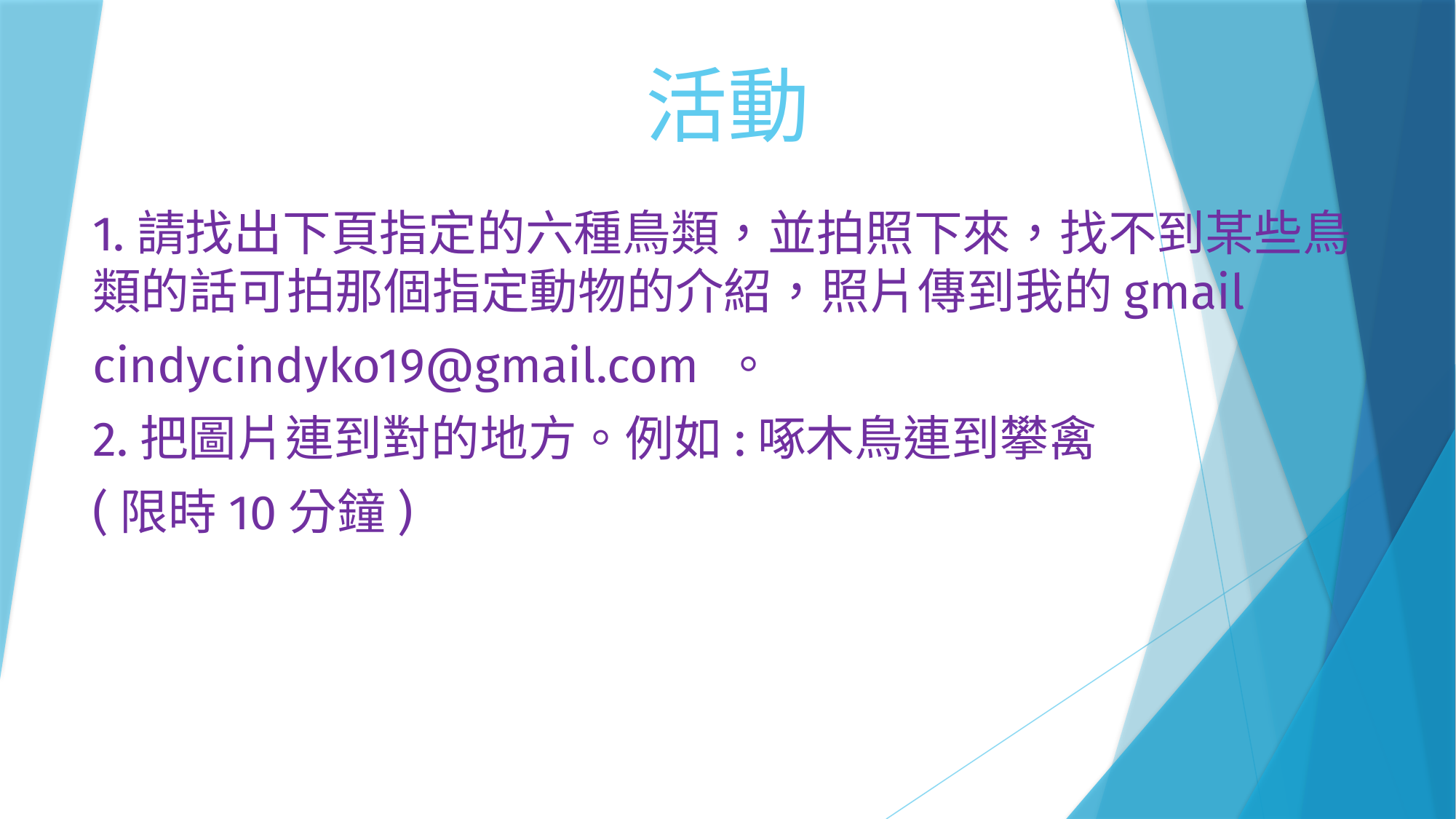

# 活動
1.請找出下頁指定的六種鳥類，並拍照下來，找不到某些鳥類的話可拍那個指定動物的介紹，照片傳到我的gmail
cindycindyko19@gmail.com 。
2.把圖片連到對的地方。例如:啄木鳥連到攀禽
(限時10分鐘)